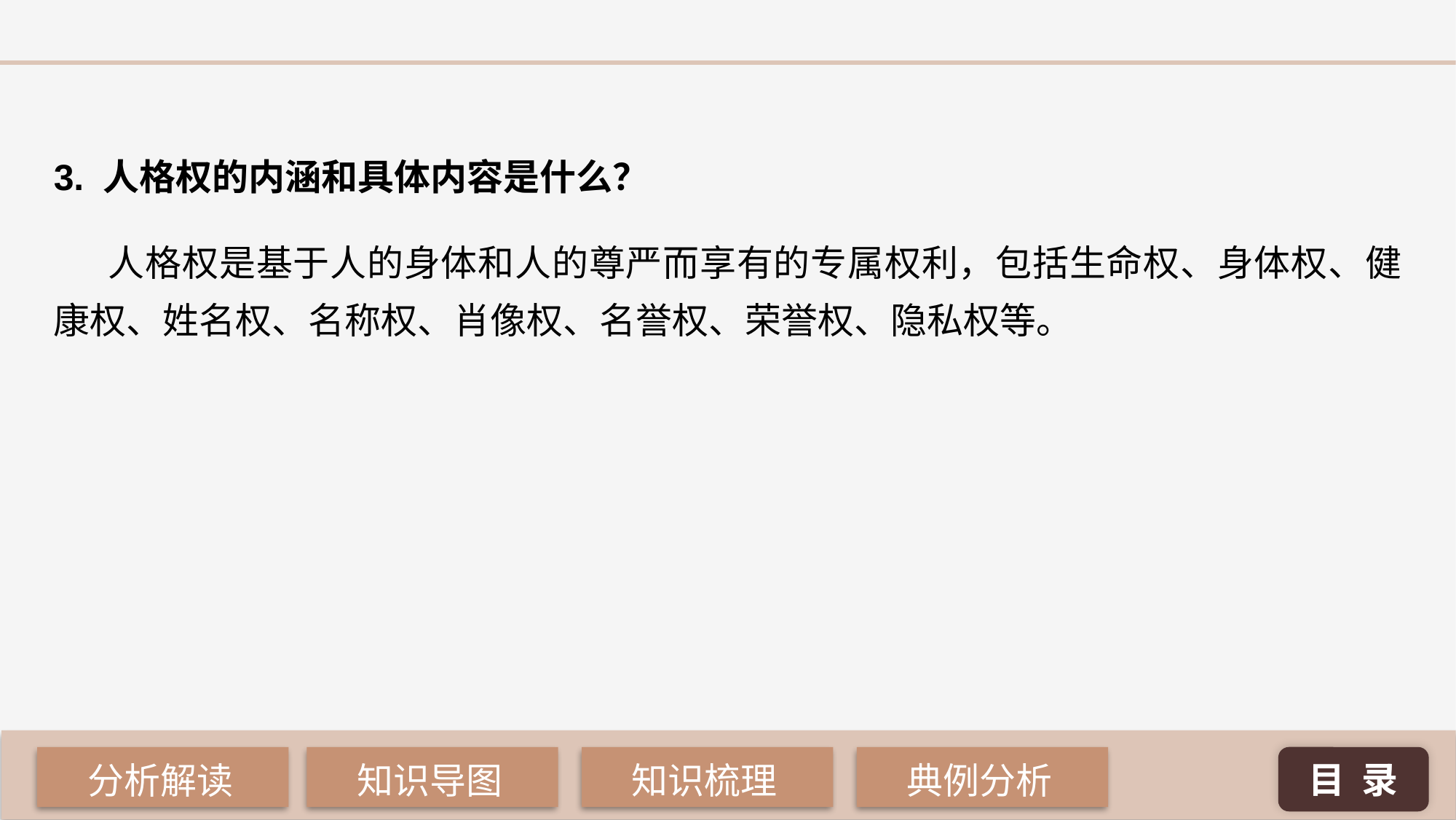

3. 人格权的内涵和具体内容是什么？
人格权是基于人的身体和人的尊严而享有的专属权利，包括生命权、身体权、健康权、姓名权、名称权、肖像权、名誉权、荣誉权、隐私权等。